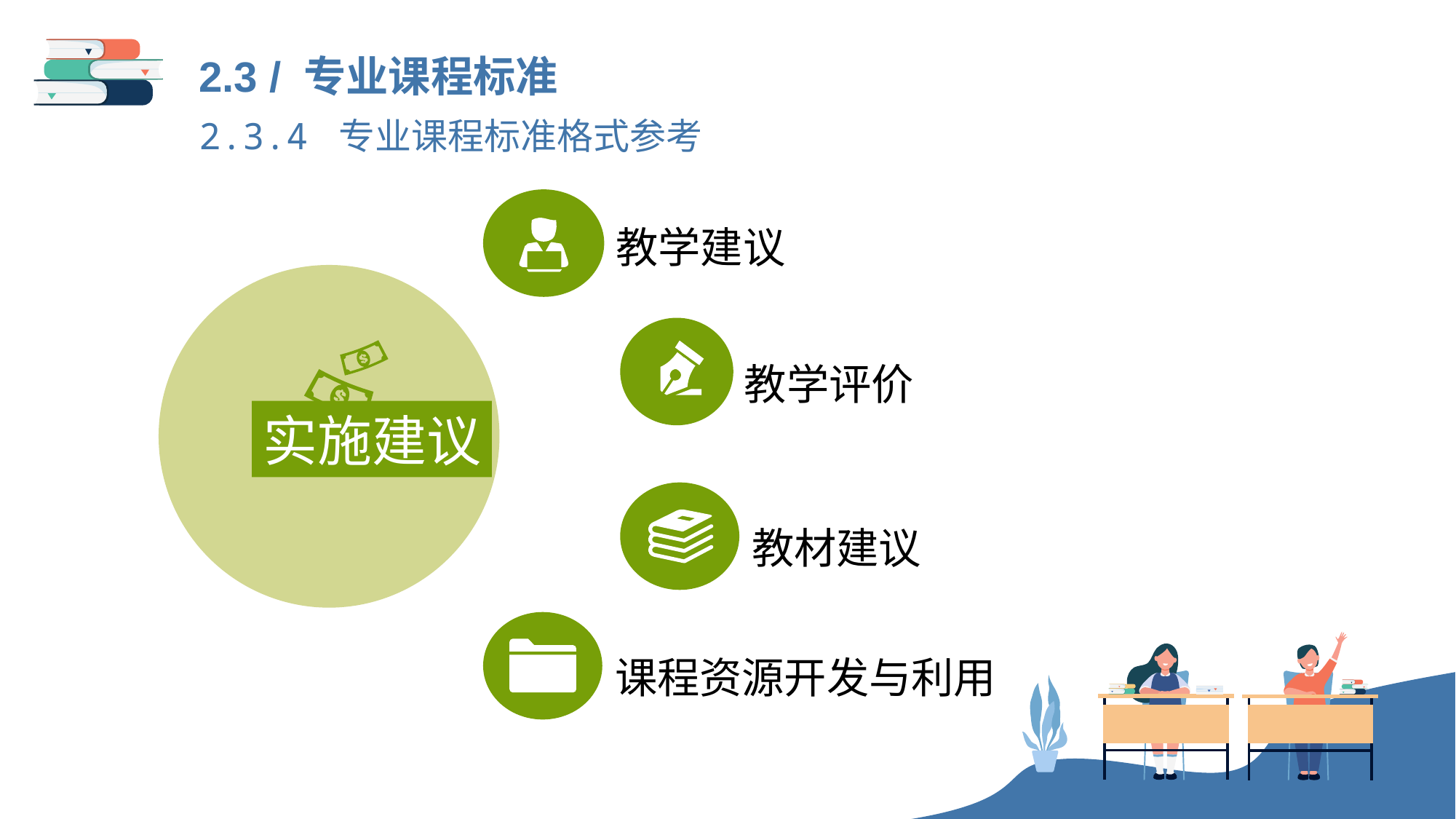

2.3 / 专业课程标准
2.3.4 专业课程标准格式参考

教学建议

实施建议

教学评价

教材建议

课程资源开发与利用